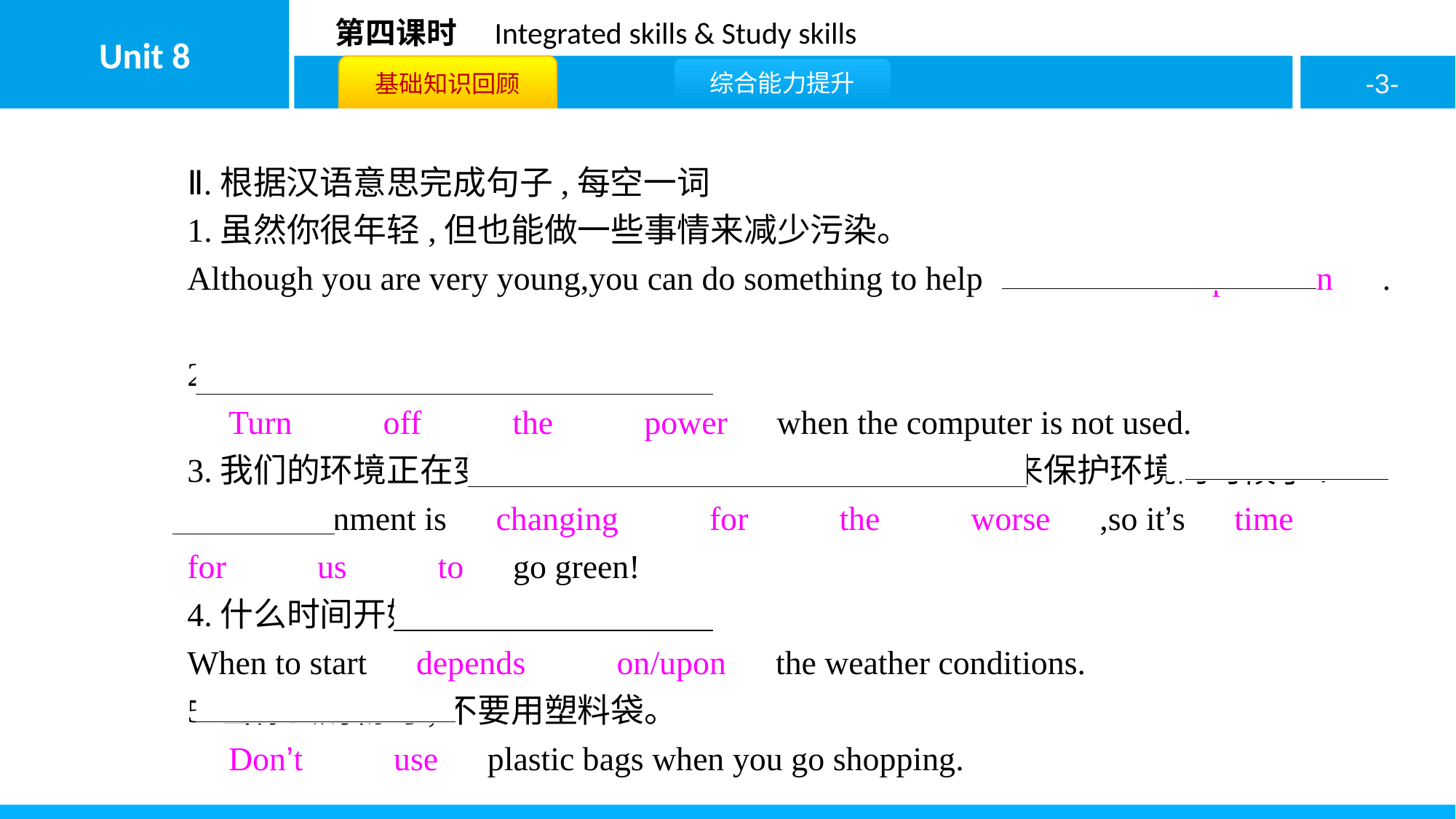

Ⅱ.根据汉语意思完成句子,每空一词
1.虽然你很年轻,但也能做一些事情来减少污染。
Although you are very young,you can do something to help　reduce　 　pollution　.
2.当不用电脑时,关掉电源。
　Turn　 　off　 　the　 　power　when the computer is not used.
3.我们的环境正在变得越来越糟糕,所以该是我们行动起来保护环境的时候了!
Our environment is　changing　 　for　 　the　 　worse　,so it’s　time　 　for　 　us　 　to　go green!
4.什么时间开始取决于天气情况。
When to start　depends　 　on/upon　the weather conditions.
5.当你去购物时,不要用塑料袋。
　Don’t　 　use　plastic bags when you go shopping.